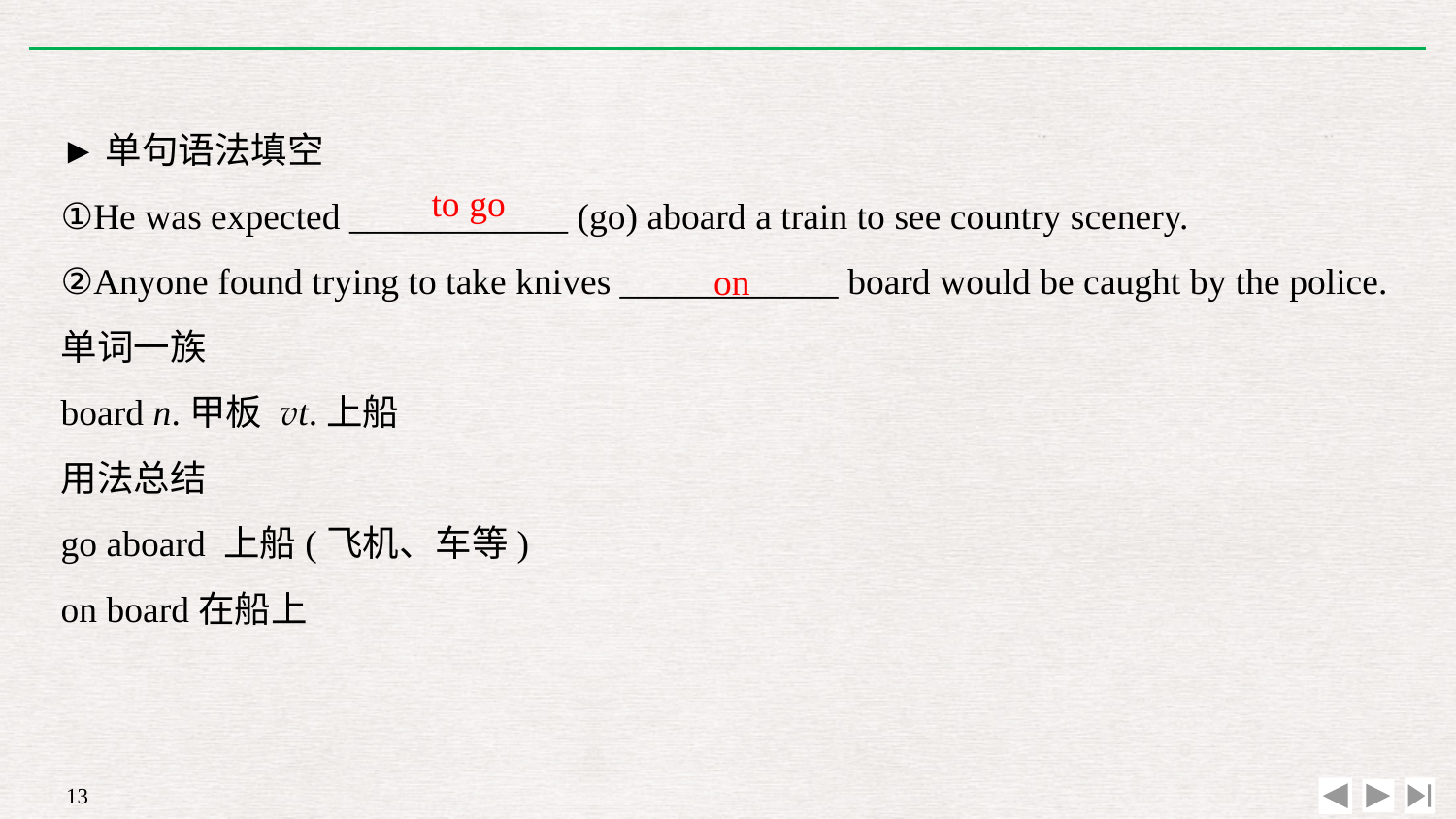

►单句语法填空
①He was expected ____________ (go) aboard a train to see country scenery.
②Anyone found trying to take knives ____________ board would be caught by the police.
单词一族
board n.甲板 vt.上船
用法总结
go aboard 上船(飞机、车等)
on board在船上
to go
on